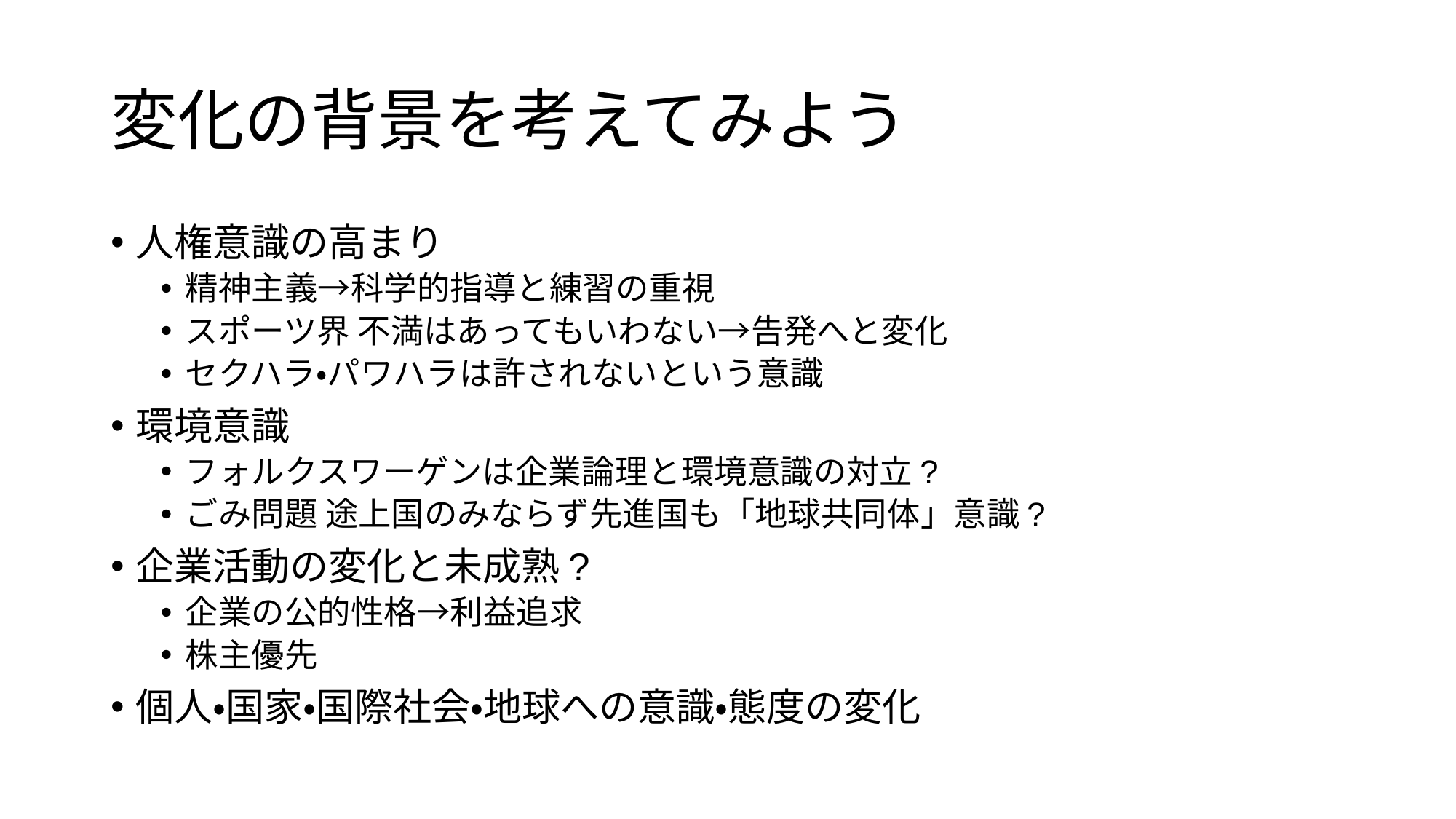

# 変化の背景を考えてみよう
人権意識の高まり
精神主義→科学的指導と練習の重視
スポーツ界 不満はあってもいわない→告発へと変化
セクハラ・パワハラは許されないという意識
環境意識
フォルクスワーゲンは企業論理と環境意識の対立?
ごみ問題 途上国のみならず先進国も「地球共同体」意識?
企業活動の変化と未成熟?
企業の公的性格→利益追求
株主優先
個人・国家・国際社会・地球への意識・態度の変化